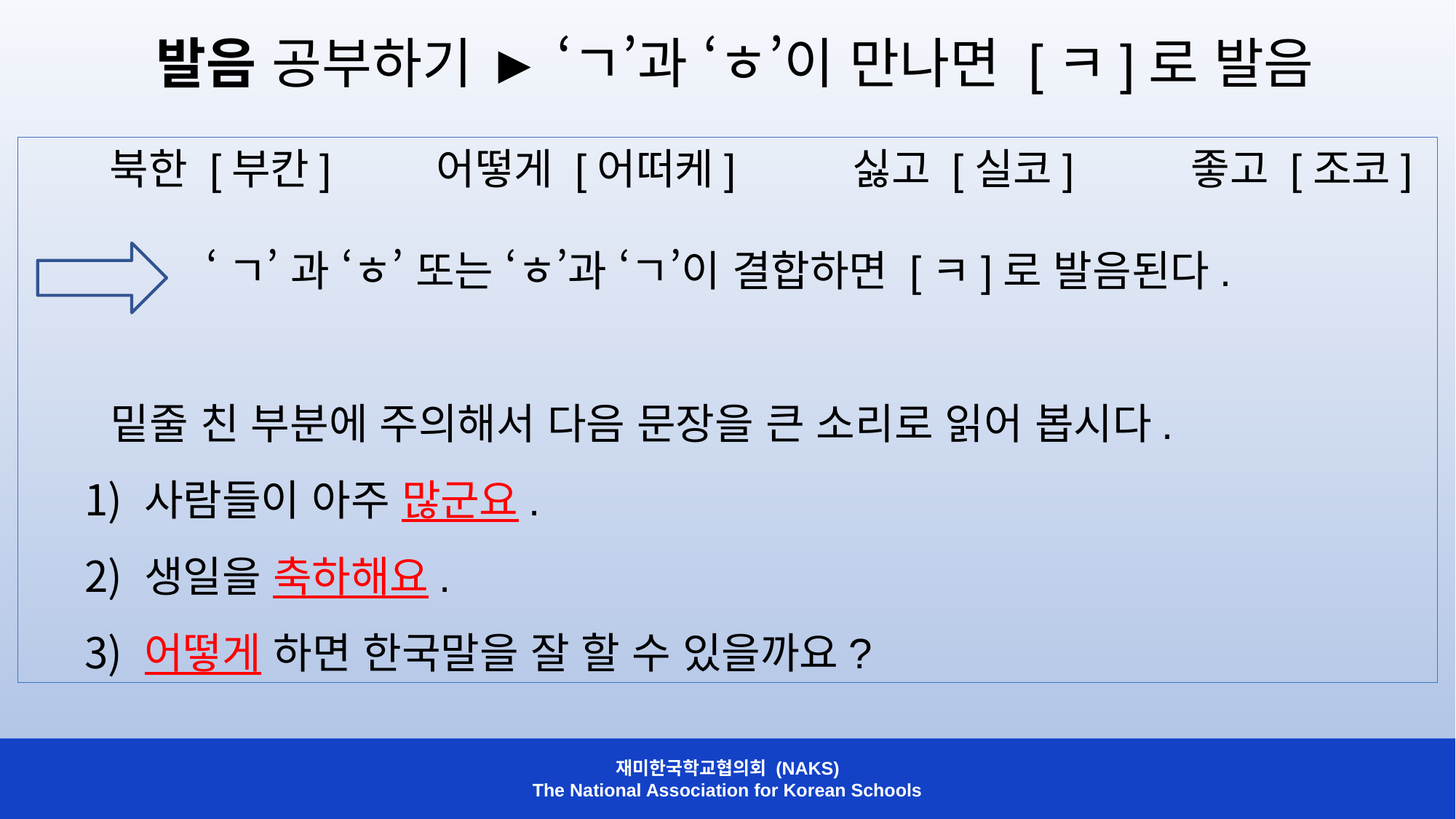

발음 공부하기 ► ‘ㄱ’과 ‘ㅎ’이 만나면 [ㅋ]로 발음
      북한 [부칸]        어떻게 [어떠케]         싫고 [실코]         좋고 [조코]

               ‘ㄱ’ 과 ‘ㅎ’ 또는 ‘ㅎ’과 ‘ㄱ’이 결합하면 [ㅋ]로 발음된다.

밑줄 친 부분에 주의해서 다음 문장을 큰 소리로 읽어 봅시다.
 사람들이 아주 많군요.
 생일을 축하해요.
 어떻게 하면 한국말을 잘 할 수 있을까요?

재미한국학교협의회 (NAKS)
The National Association for Korean Schools